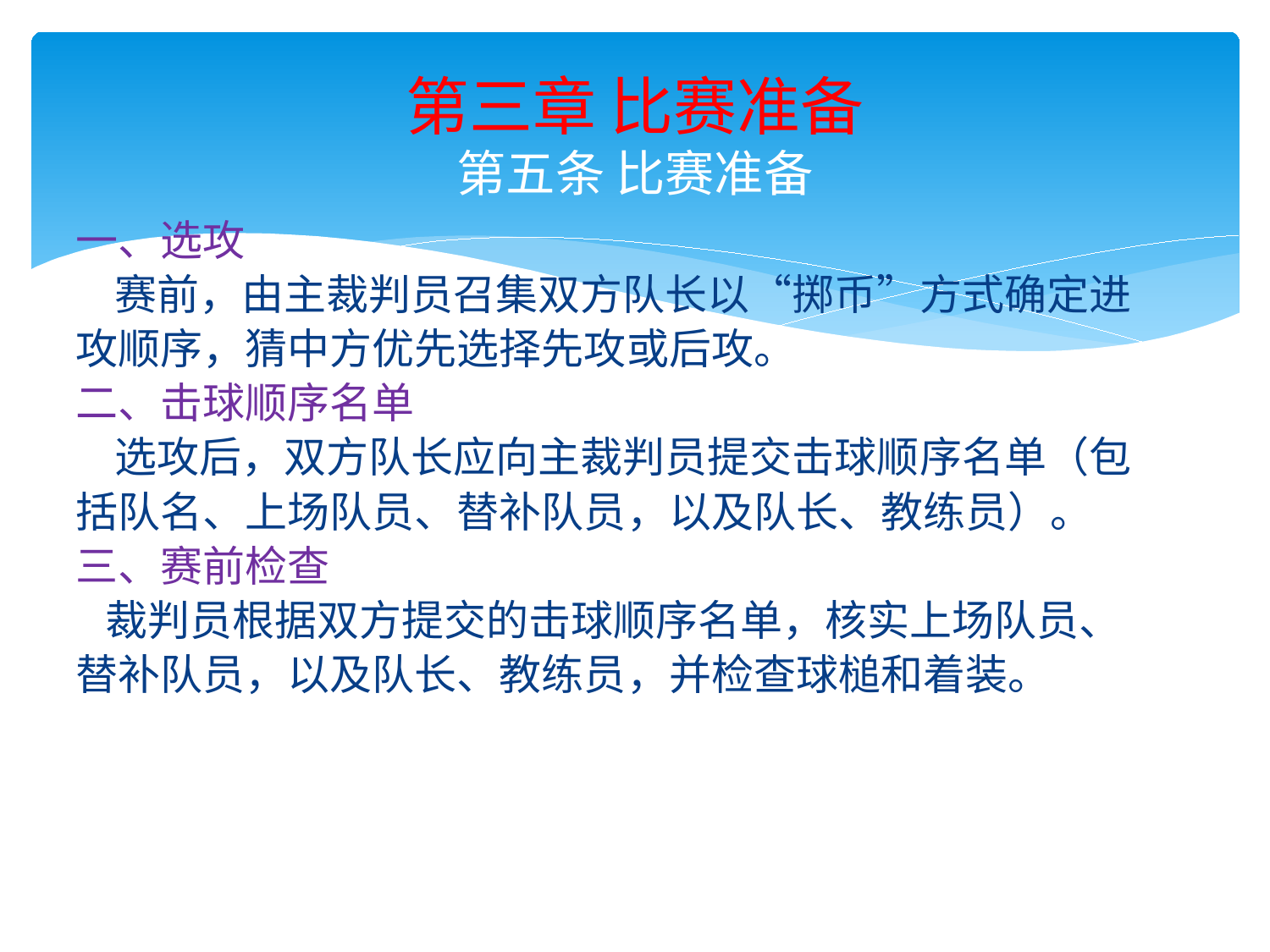

# 第三章 比赛准备 第五条 比赛准备
一、选攻
   赛前，由主裁判员召集双方队长以“掷币”方式确定进攻顺序，猜中方优先选择先攻或后攻。
二、击球顺序名单
   选攻后，双方队长应向主裁判员提交击球顺序名单（包括队名、上场队员、替补队员，以及队长、教练员）。
三、赛前检查
  裁判员根据双方提交的击球顺序名单，核实上场队员、替补队员，以及队长、教练员，并检查球槌和着装。